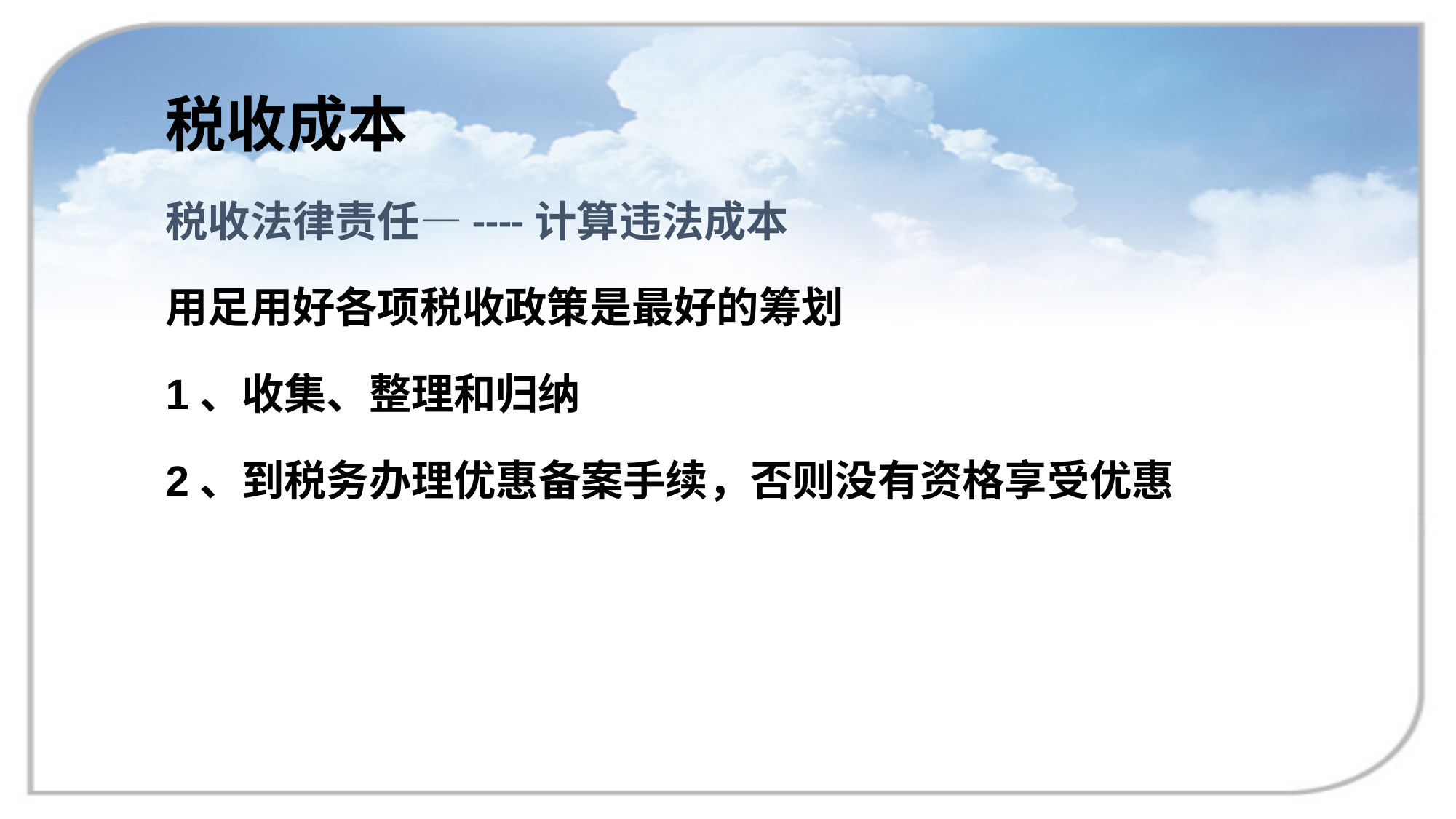

税收成本
税收法律责任—----计算违法成本
用足用好各项税收政策是最好的筹划
1、收集、整理和归纳
2、到税务办理优惠备案手续，否则没有资格享受优惠